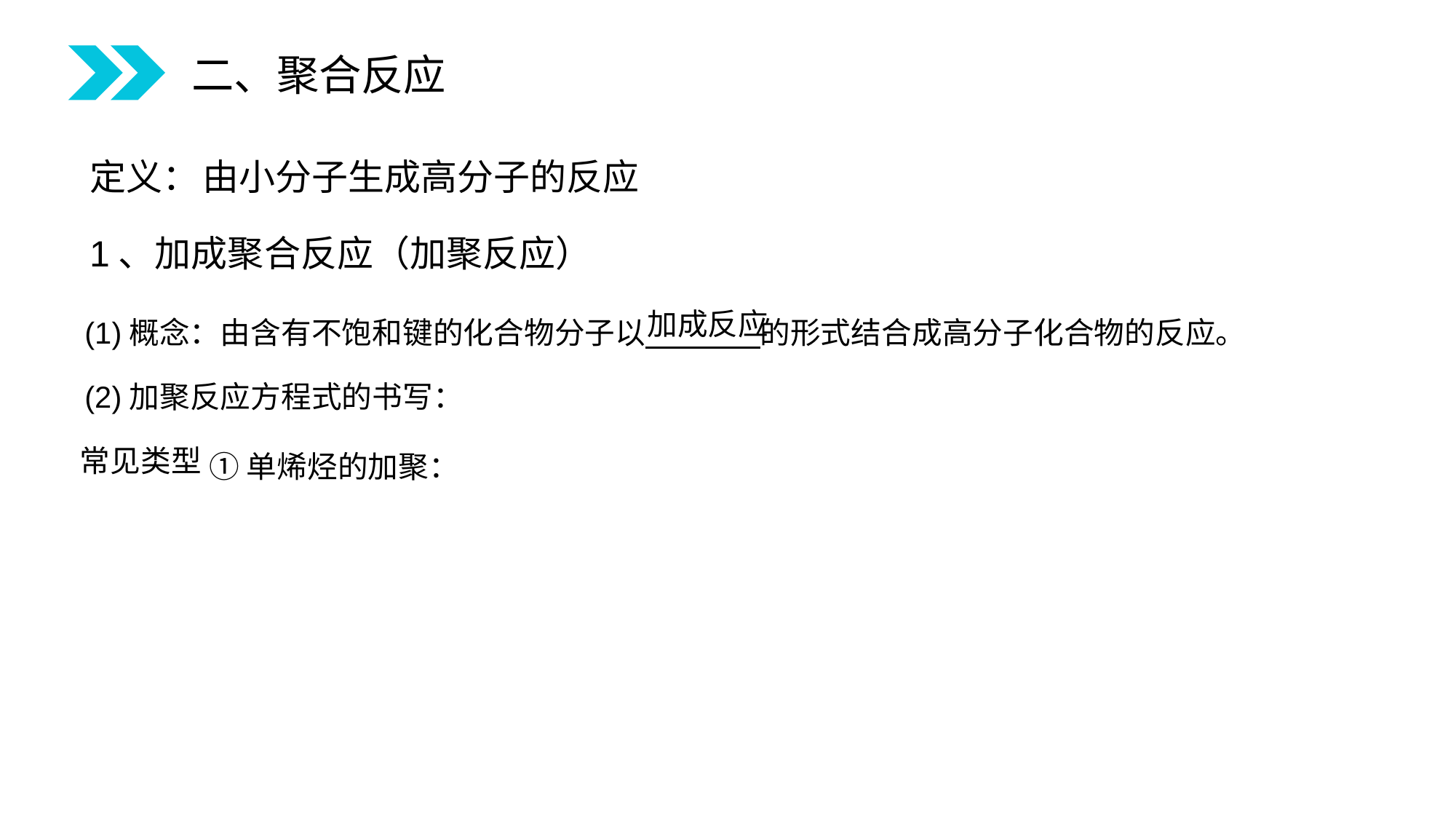

二、聚合反应
定义：
由小分子生成高分子的反应
1、加成聚合反应（加聚反应）
 (1)概念：由含有不饱和键的化合物分子以                 的形式结合成高分子化合物的反应。
加成反应
 (2)加聚反应方程式的书写：
①单烯烃的加聚：
常见类型